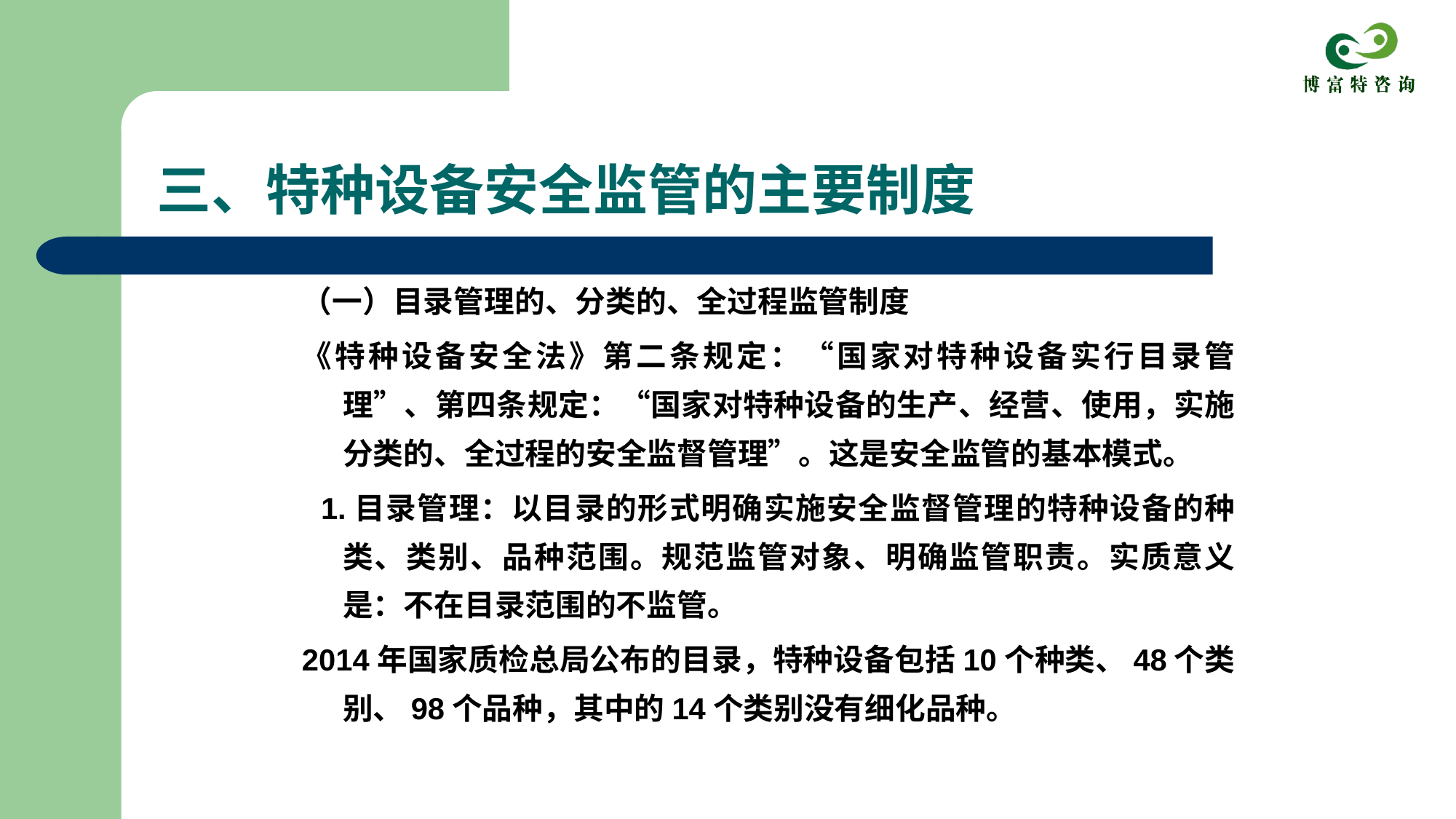

# 三、特种设备安全监管的主要制度
（一）目录管理的、分类的、全过程监管制度
《特种设备安全法》第二条规定：“国家对特种设备实行目录管理”、第四条规定：“国家对特种设备的生产、经营、使用，实施分类的、全过程的安全监督管理”。这是安全监管的基本模式。
  1.目录管理：以目录的形式明确实施安全监督管理的特种设备的种类、类别、品种范围。规范监管对象、明确监管职责。实质意义是：不在目录范围的不监管。
2014年国家质检总局公布的目录，特种设备包括10个种类、48个类别、98个品种，其中的14个类别没有细化品种。